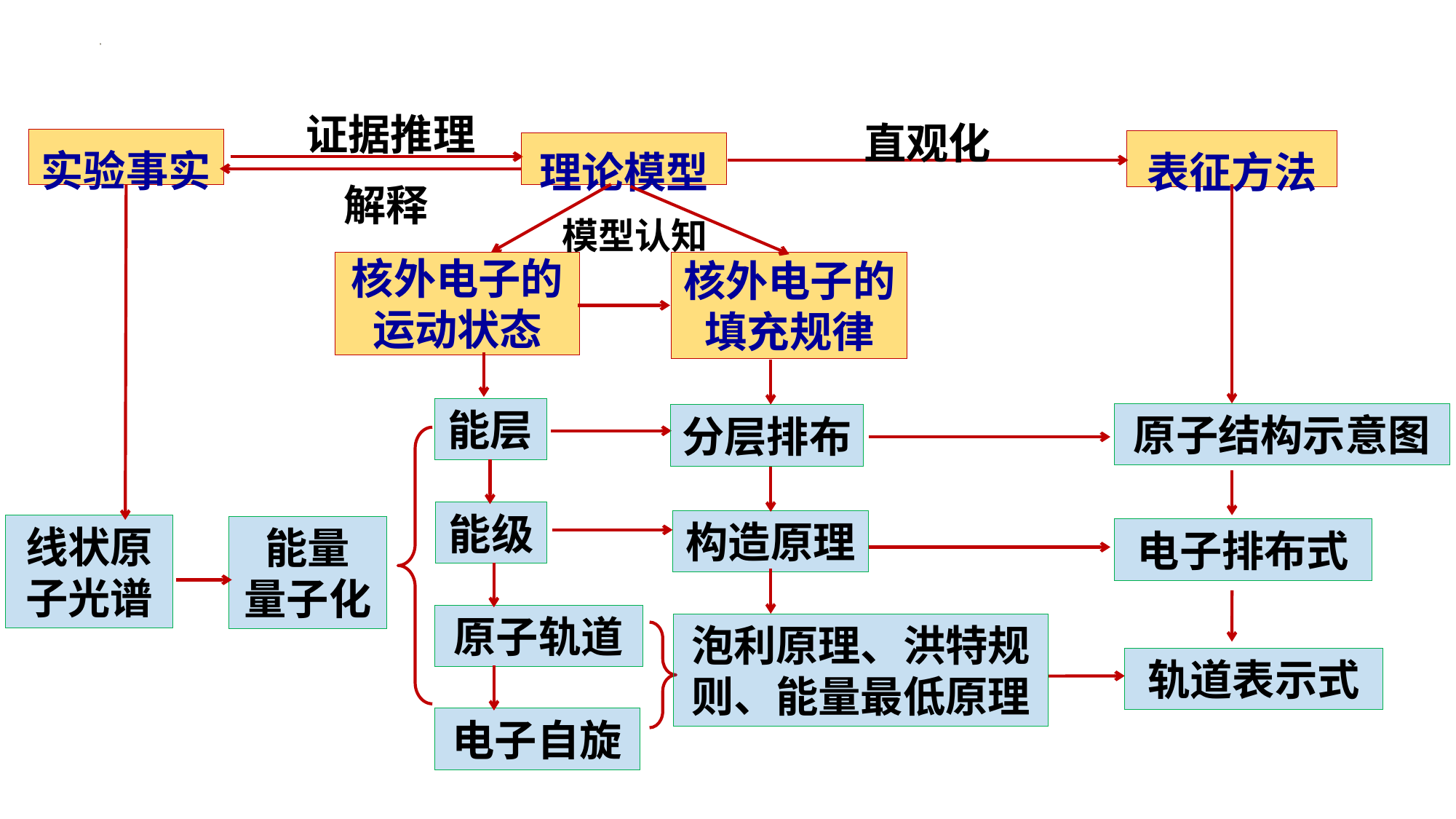

证据推理
直观化
实验事实
表征方法
核外电子的
运动状态
核外电子的
填充规律
能层
原子结构示意图
能级
构造原理
线状原
子光谱
能量
量子化
电子排布式
原子轨道
电子自旋
理论模型
分层排布

泡利原理、洪特规则、能量最低原理

轨道表示式
解释
模型认知